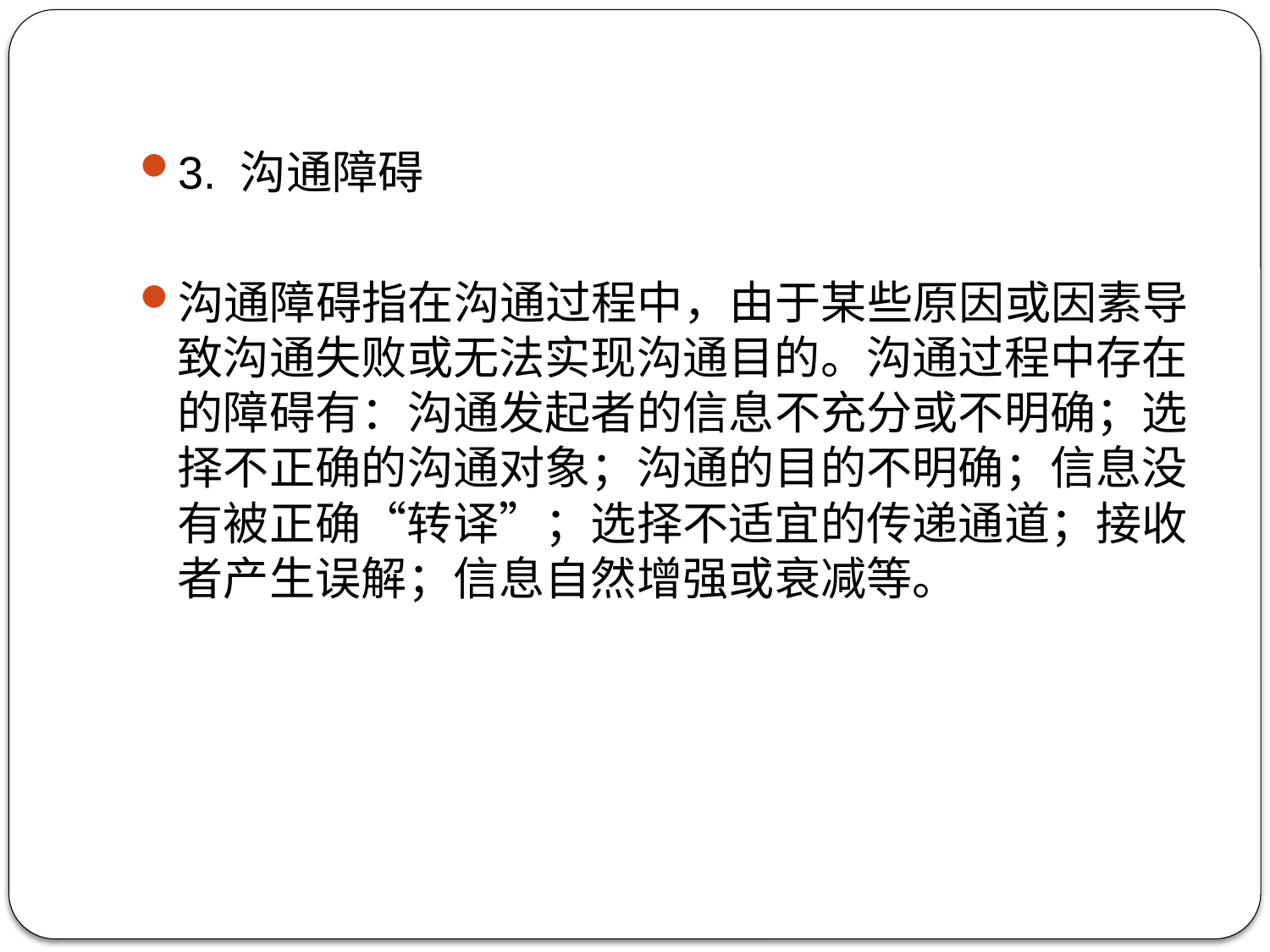

3. 沟通障碍

沟通障碍指在沟通过程中，由于某些原因或因素导致沟通失败或无法实现沟通目的。沟通过程中存在的障碍有：沟通发起者的信息不充分或不明确；选择不正确的沟通对象；沟通的目的不明确；信息没有被正确“转译”；选择不适宜的传递通道；接收者产生误解；信息自然增强或衰减等。